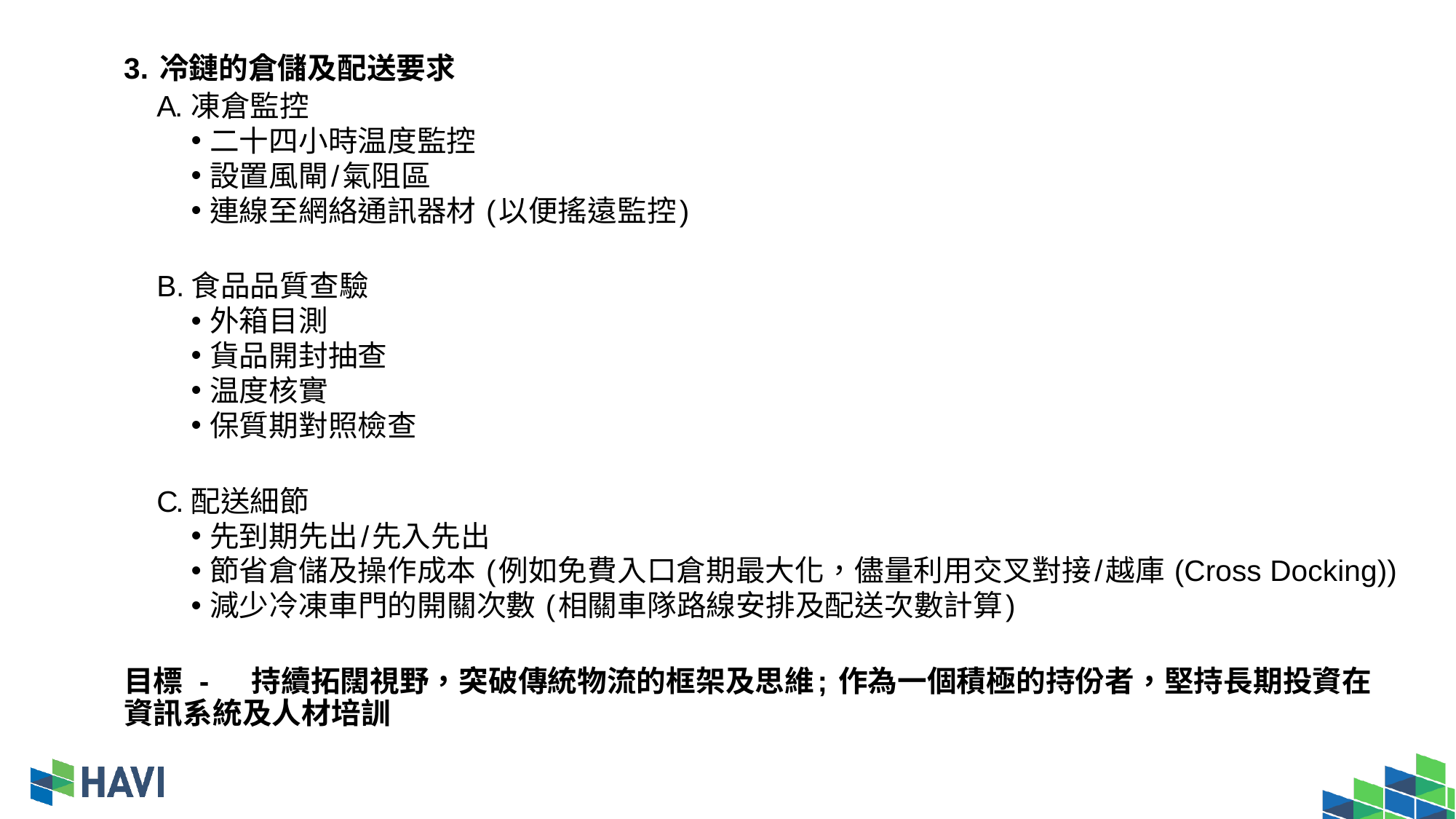

3. 冷鏈的倉儲及配送要求
凍倉監控
二十四小時温度監控
設置風閘/氣阻區
連線至網絡通訊器材 (以便搖遠監控)

食品品質查驗
外箱目測
貨品開封抽查
温度核實
保質期對照檢查

配送細節
先到期先出/先入先出
節省倉儲及操作成本 (例如免費入口倉期最大化，儘量利用交叉對接/越庫 (Cross Docking))
減少冷凍車門的開關次數 (相關車隊路線安排及配送次數計算)

目標  - 	持續拓闊視野，突破傳統物流的框架及思維; 作為一個積極的持份者，堅持長期投資在	資訊系統及人材培訓